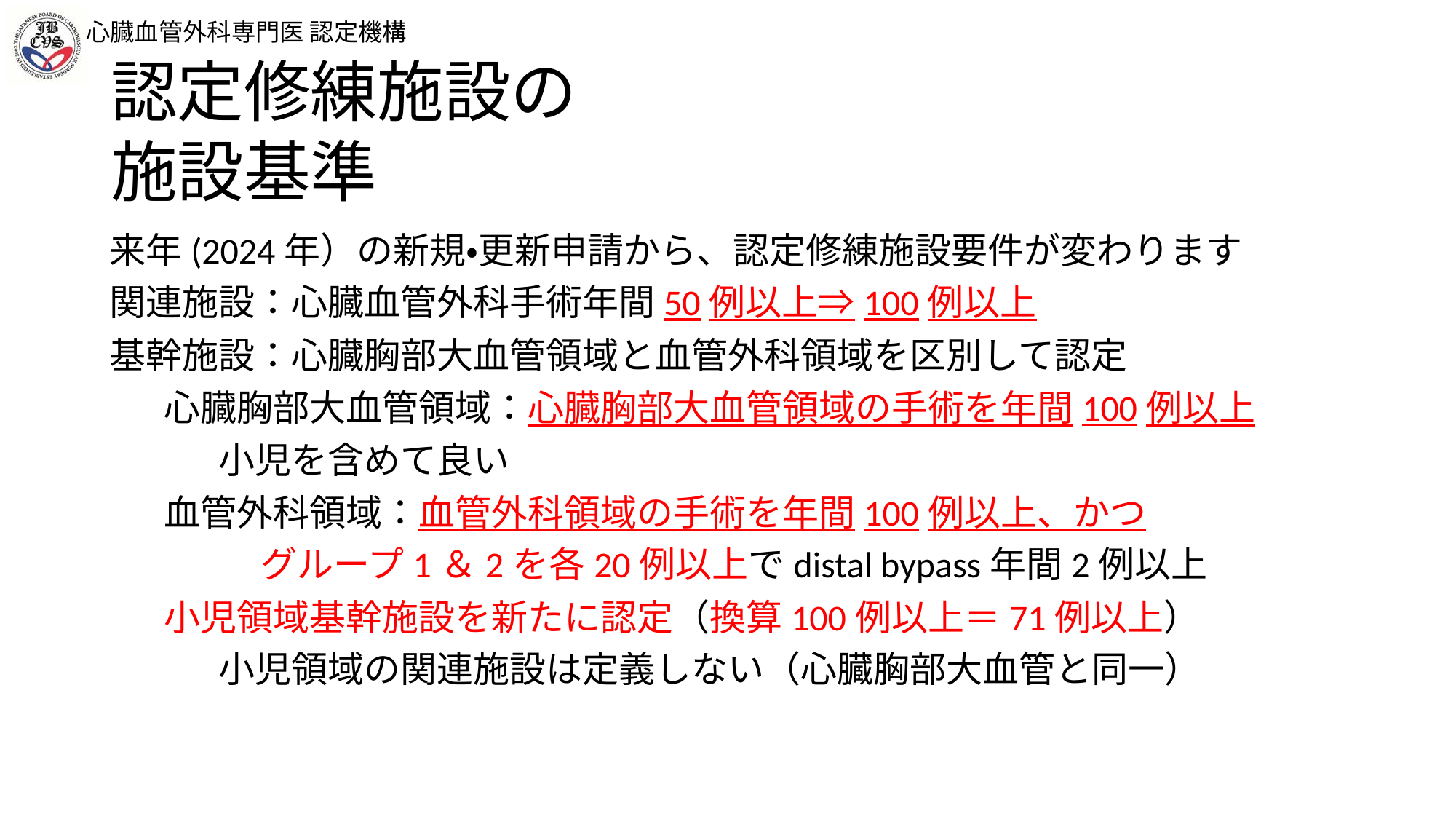

心臓血管外科専門医 認定機構
認定修練施設の施設基準
来年(2024年）の新規・更新申請から、認定修練施設要件が変わります
関連施設：心臓血管外科手術年間50例以上⇒100例以上
基幹施設：心臓胸部大血管領域と血管外科領域を区別して認定
心臓胸部大血管領域：心臓胸部大血管領域の手術を年間100例以上
小児を含めて良い
血管外科領域：血管外科領域の手術を年間100例以上、かつ
グループ1＆2を各20例以上でdistal bypass年間2例以上
小児領域基幹施設を新たに認定（換算100例以上＝71例以上）
小児領域の関連施設は定義しない（心臓胸部大血管と同一）